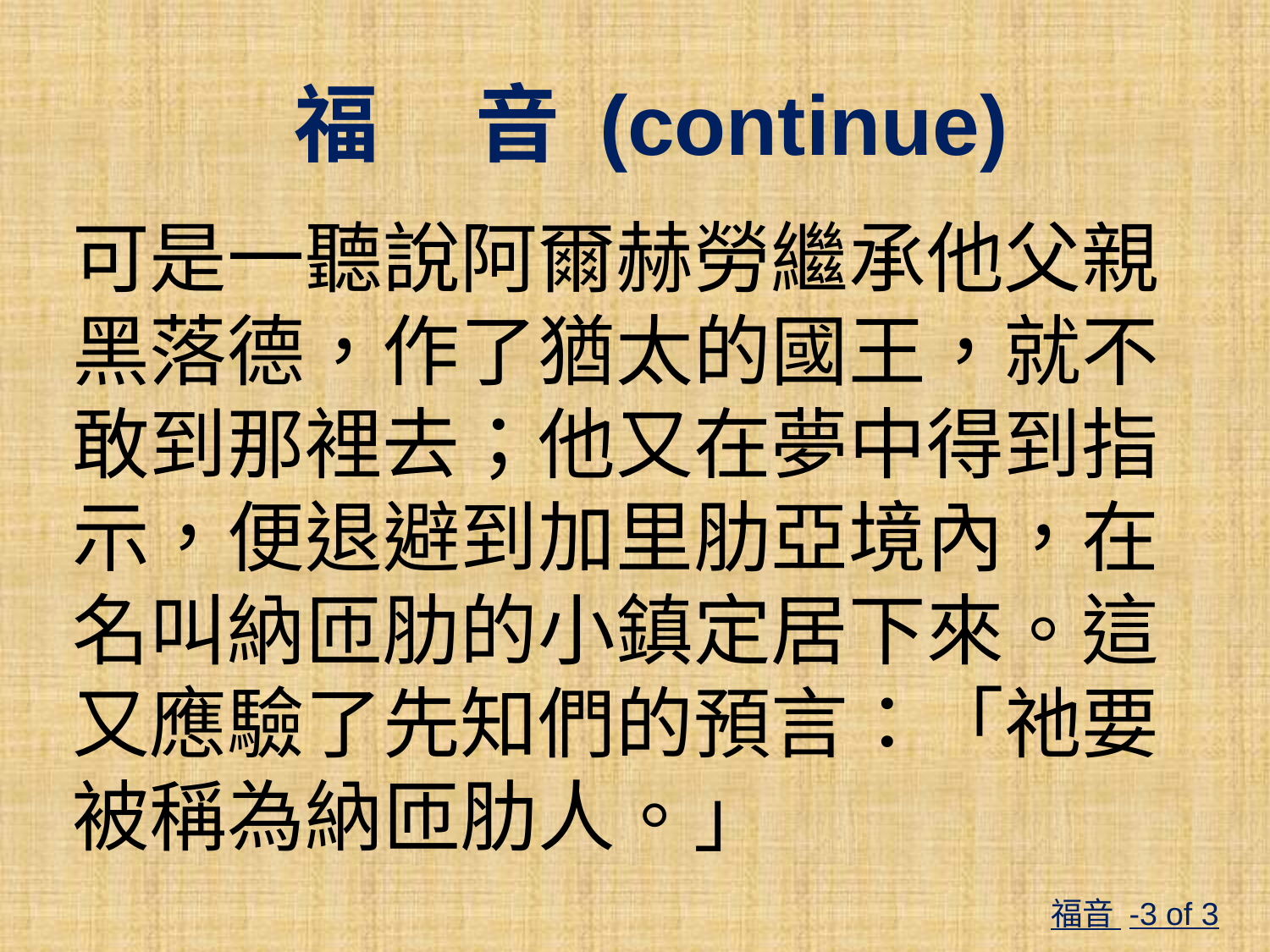

福     音 (continue)

可是一聽說阿爾赫勞繼承他父親黑落德，作了猶太的國王，就不敢到那裡去；他又在夢中得到指示，便退避到加里肋亞境內，在名叫納匝肋的小鎮定居下來。這又應驗了先知們的預言：「祂要被稱為納匝肋人。」
福音 -3 of 3